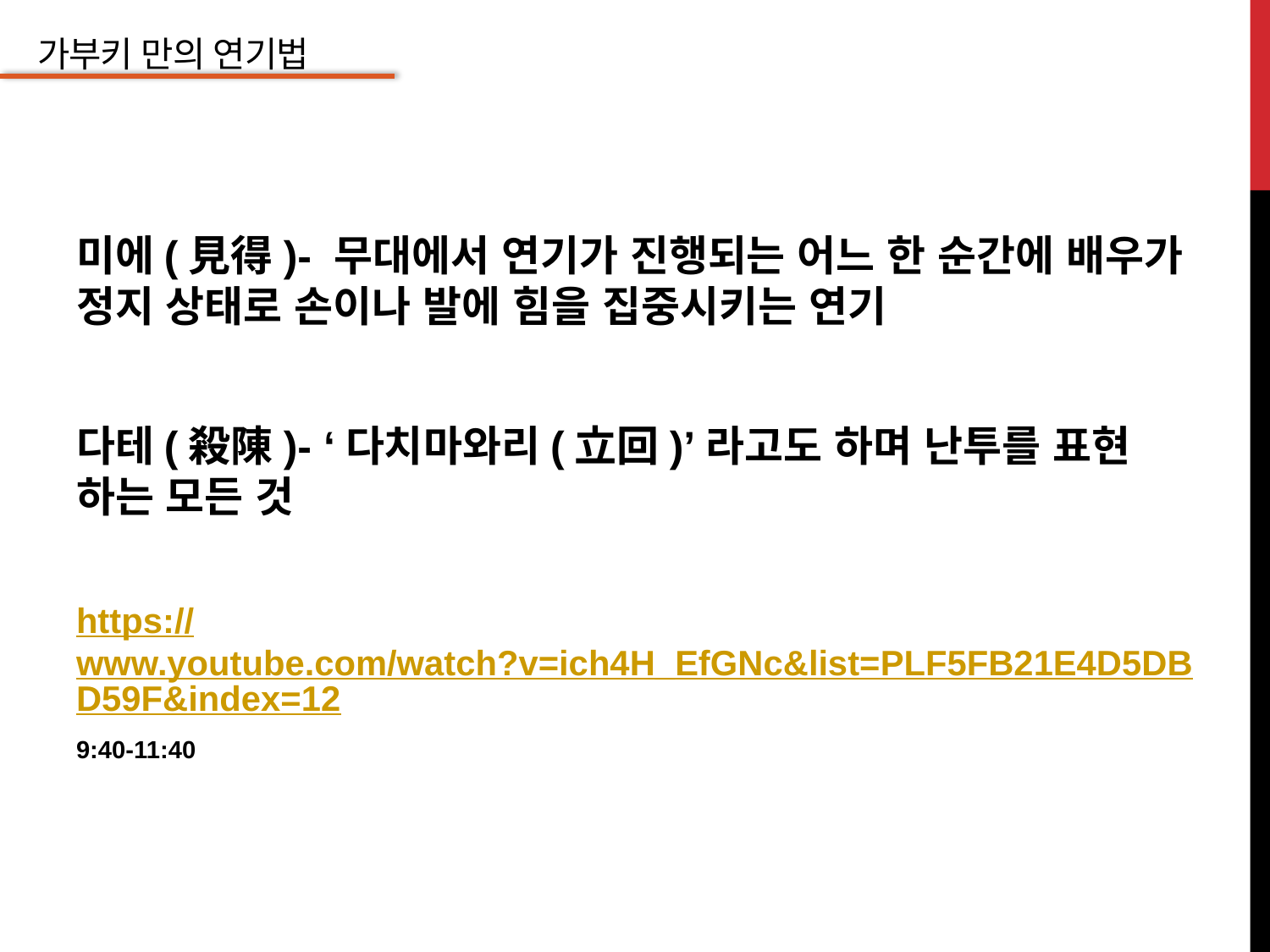

# 가부키 만의 연기법
미에(見得)- 무대에서 연기가 진행되는 어느 한 순간에 배우가 정지 상태로 손이나 발에 힘을 집중시키는 연기

다테(殺陳)- ‘다치마와리(立回)’라고도 하며 난투를 표현 하는 모든 것

https://www.youtube.com/watch?v=ich4H_EfGNc&list=PLF5FB21E4D5DBD59F&index=12
9:40-11:40